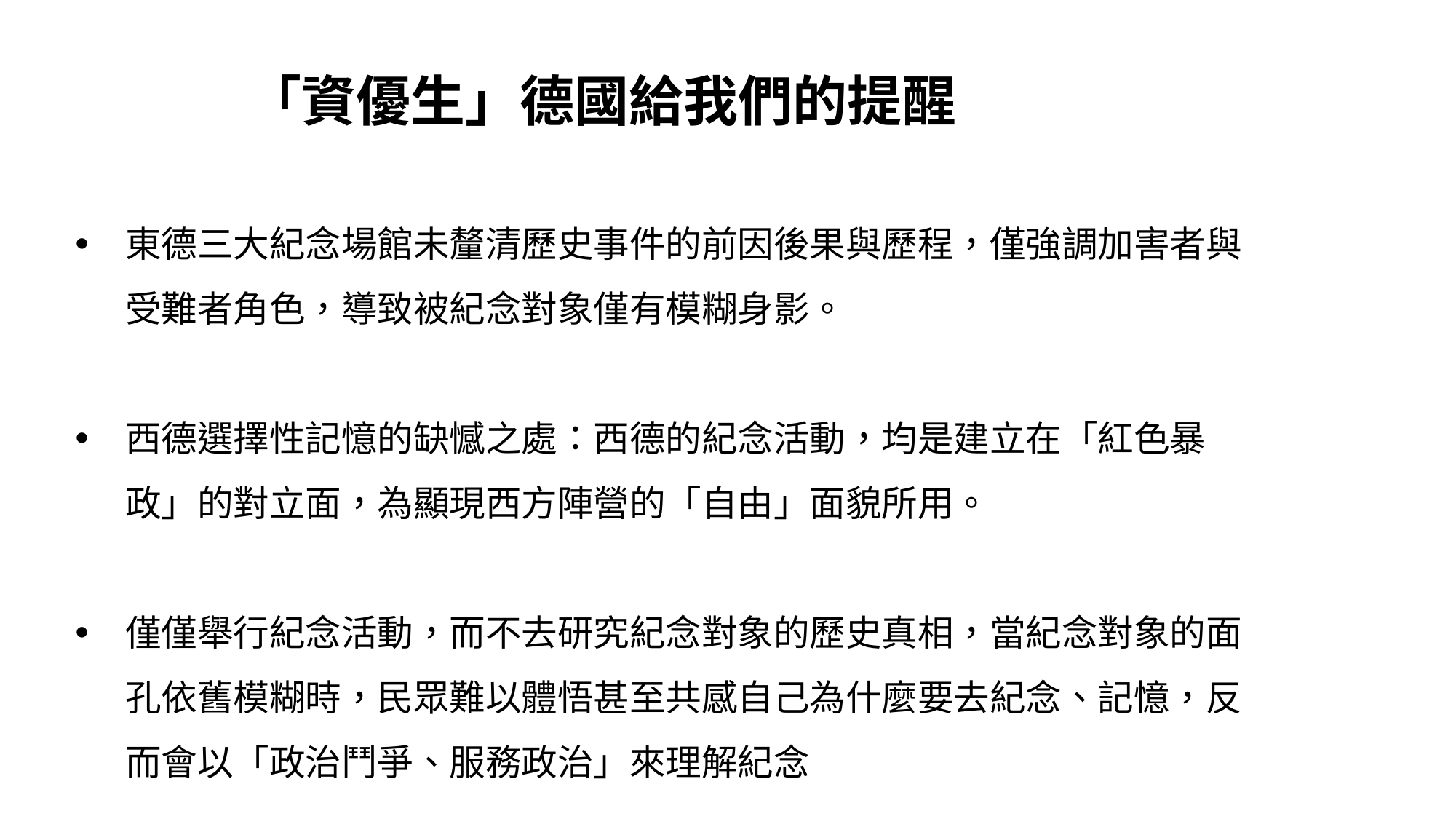

# 「資優生」德國給我們的提醒
東德三大紀念場館未釐清歷史事件的前因後果與歷程，僅強調加害者與受難者角色，導致被紀念對象僅有模糊身影。

西德選擇性記憶的缺憾之處：西德的紀念活動，均是建立在「紅色暴政」的對立面，為顯現西方陣營的「自由」面貌所用。

僅僅舉行紀念活動，而不去研究紀念對象的歷史真相，當紀念對象的面孔依舊模糊時，民眾難以體悟甚至共感自己為什麼要去紀念、記憶，反而會以「政治鬥爭、服務政治」來理解紀念